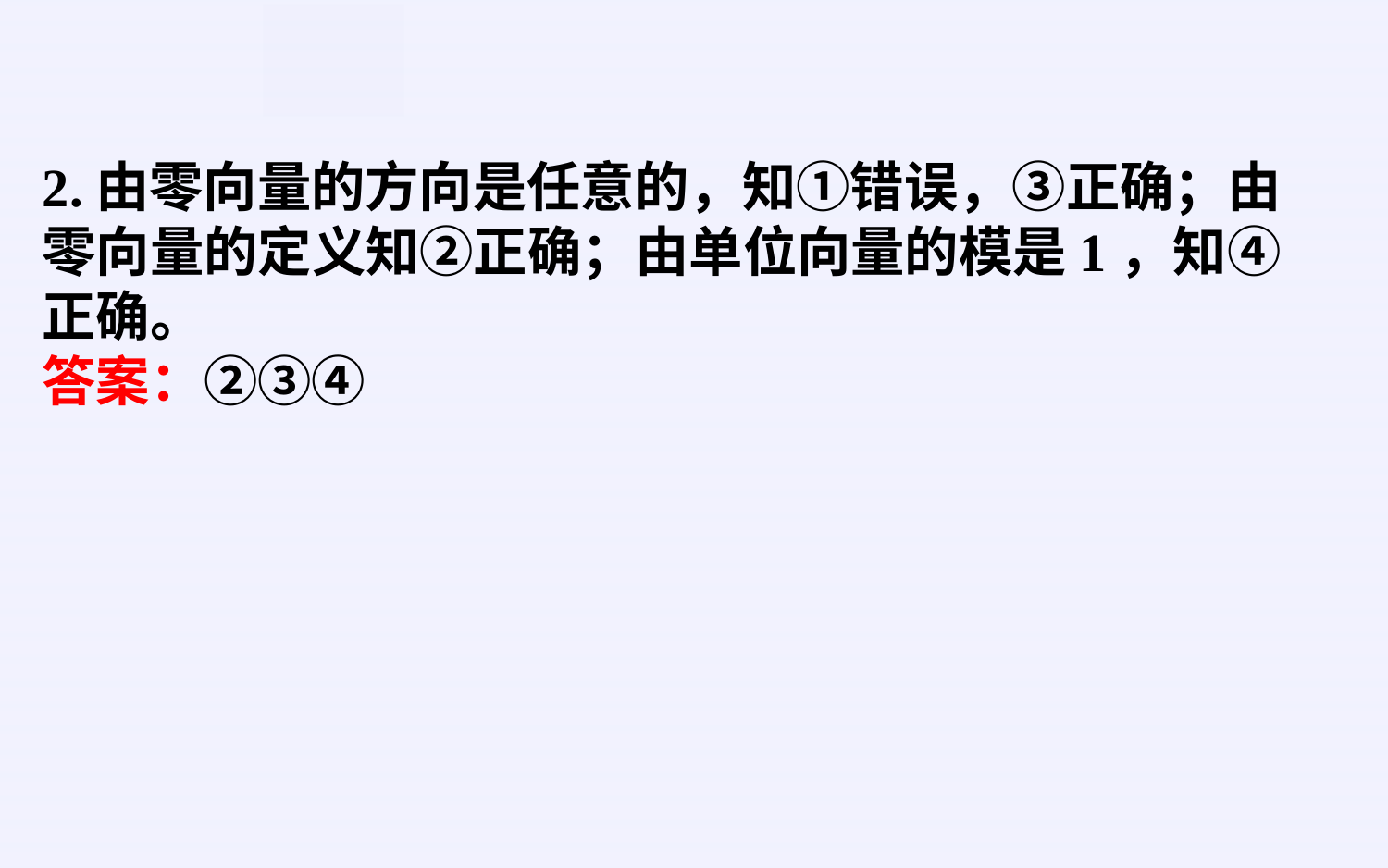

2.由零向量的方向是任意的，知①错误，③正确；由零向量的定义知②正确；由单位向量的模是1，知④正确。
答案：②③④